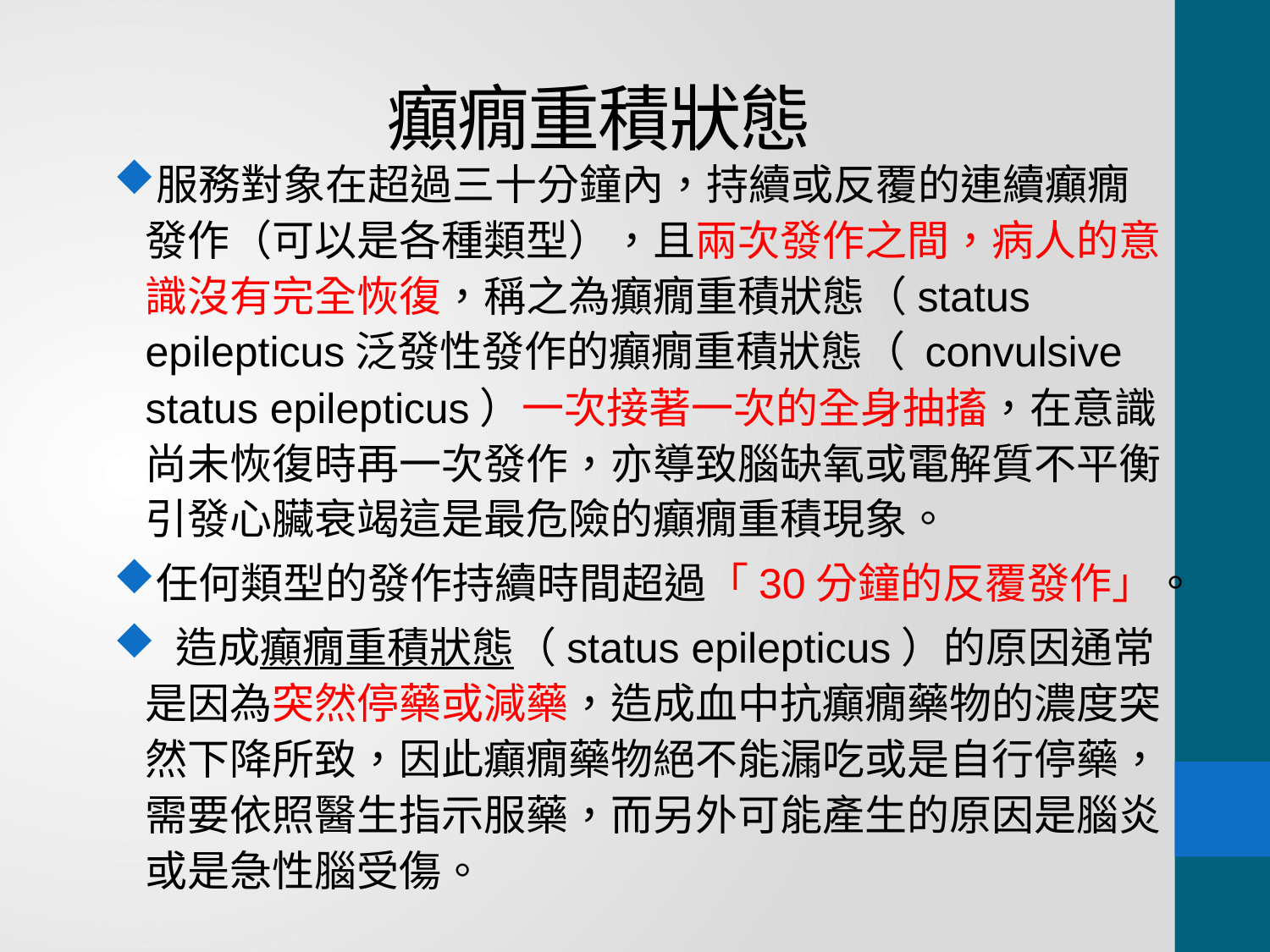

# 癲癇重積狀態
服務對象在超過三十分鐘內，持續或反覆的連續癲癇發作（可以是各種類型），且兩次發作之間，病人的意識沒有完全恢復，稱之為癲癇重積狀態（status epilepticus泛發性發作的癲癇重積狀態（ convulsive status epilepticus）一次接著一次的全身抽搐，在意識尚未恢復時再一次發作，亦導致腦缺氧或電解質不平衡引發心臟衰竭這是最危險的癲癇重積現象。
任何類型的發作持續時間超過「30分鐘的反覆發作」。
 造成癲癇重積狀態（status epilepticus）的原因通常是因為突然停藥或減藥，造成血中抗癲癇藥物的濃度突然下降所致，因此癲癇藥物絕不能漏吃或是自行停藥，需要依照醫生指示服藥，而另外可能產生的原因是腦炎或是急性腦受傷。